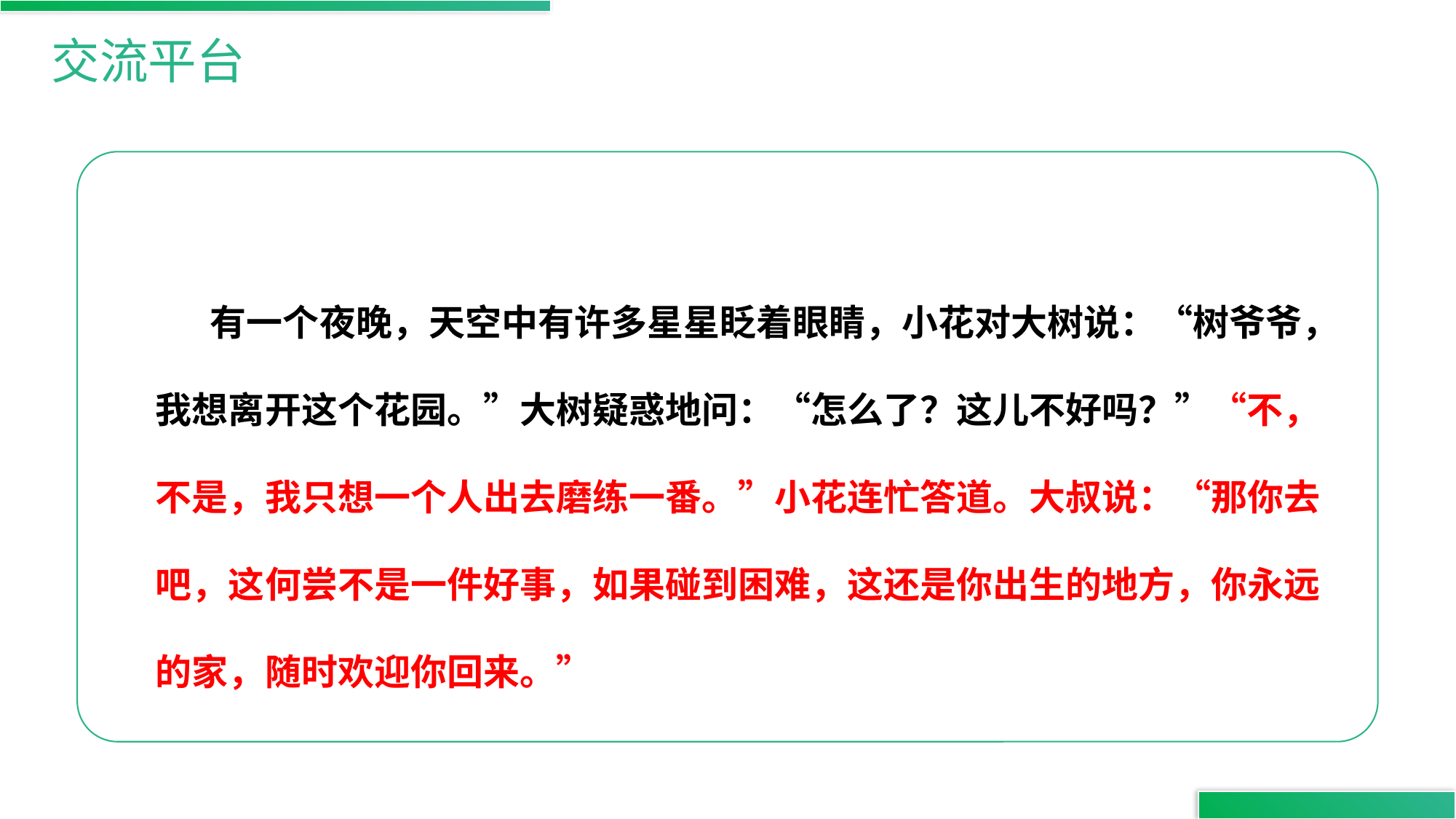

交流平台
有一个夜晚，天空中有许多星星眨着眼睛，小花对大树说：“树爷爷，我想离开这个花园。”大树疑惑地问：“怎么了？这儿不好吗？”“不，不是，我只想一个人出去磨练一番。”小花连忙答道。大叔说：“那你去吧，这何尝不是一件好事，如果碰到困难，这还是你出生的地方，你永远的家，随时欢迎你回来。”